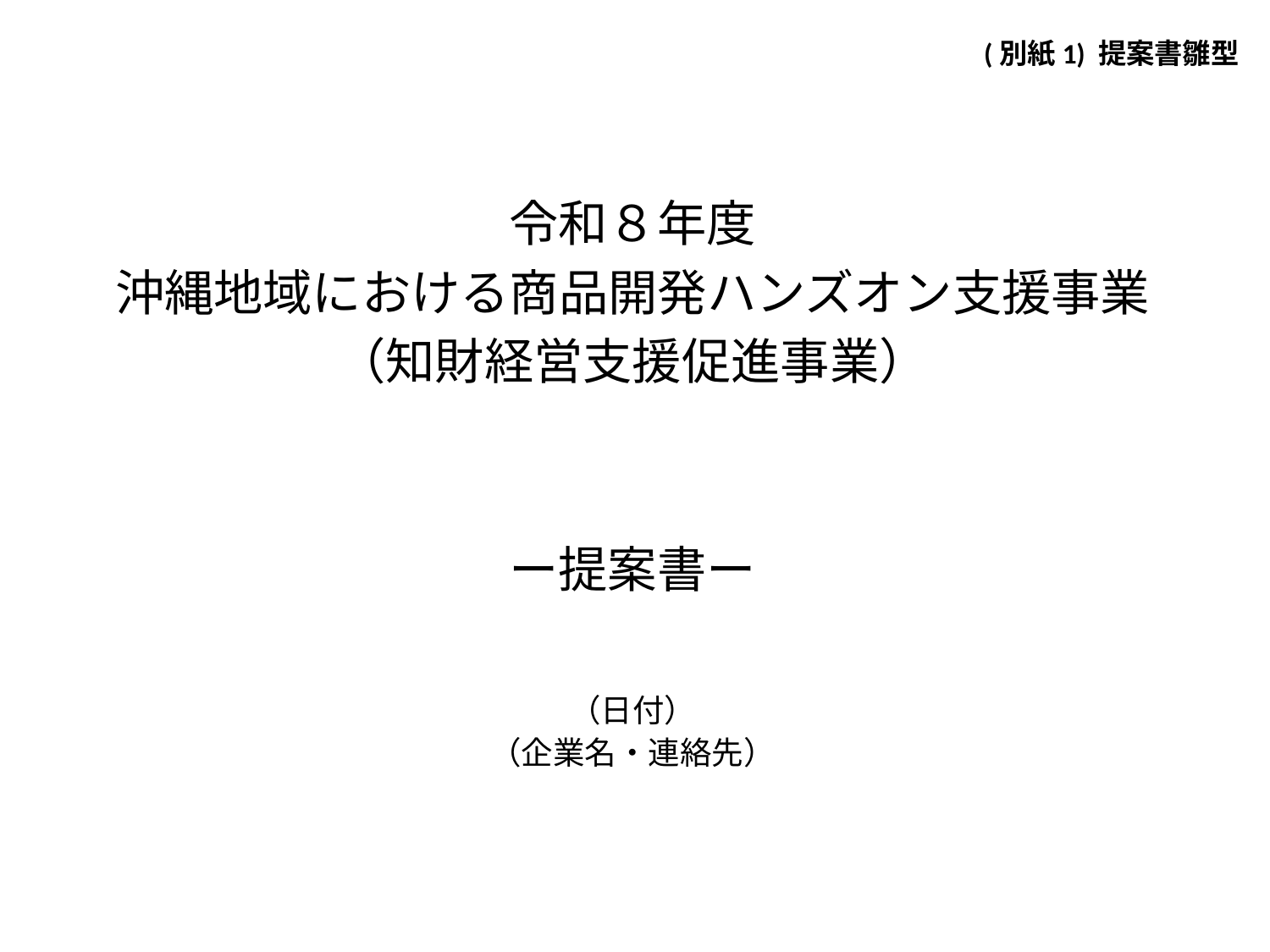

(別紙1) 提案書雛型
令和８年度
沖縄地域における商品開発ハンズオン支援事業
（知財経営支援促進事業）

ー提案書ー

（日付）
（企業名・連絡先）